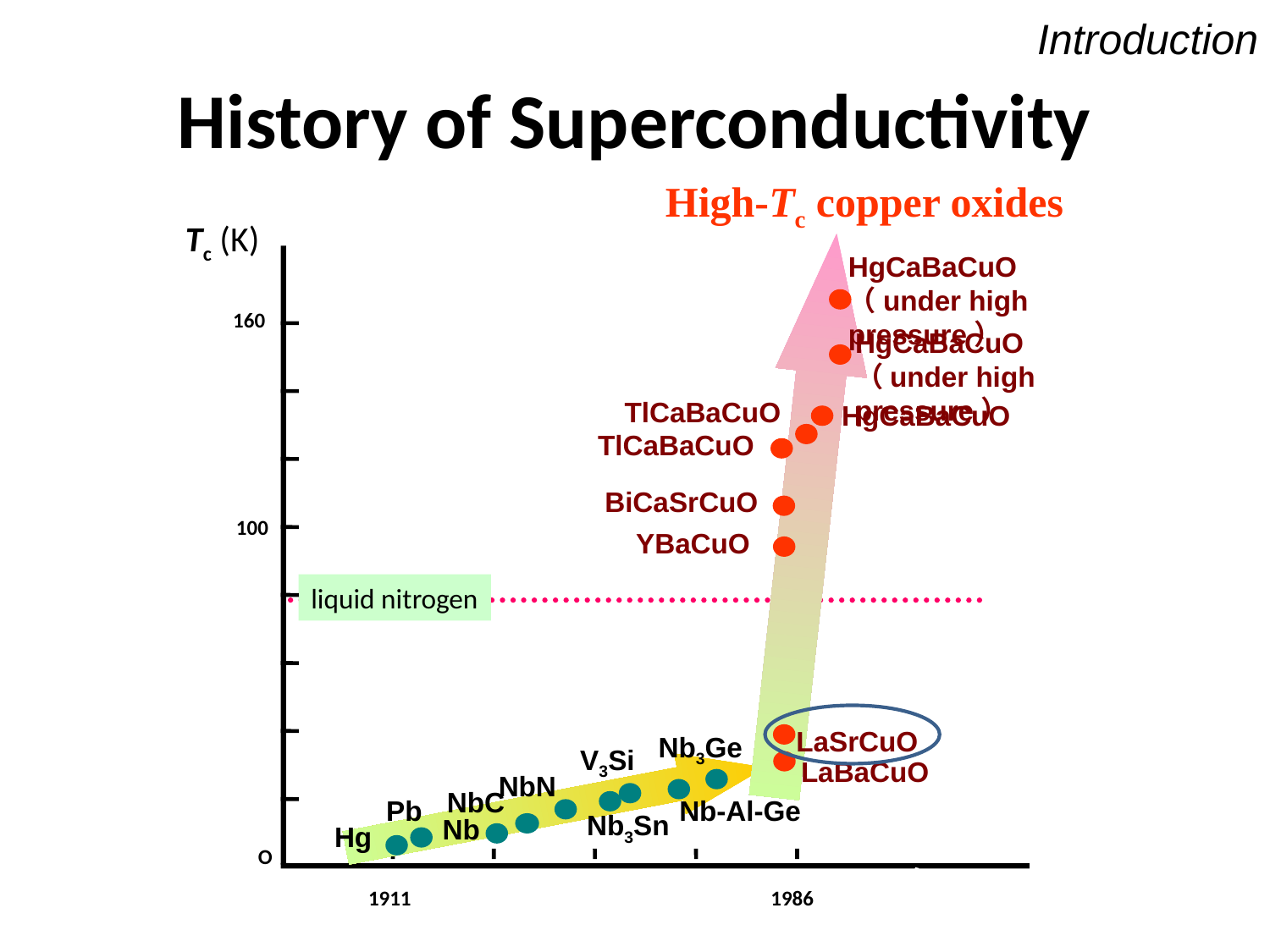

Introduction
# History of Superconductivity
High-Tc copper oxides
Tc (K)
HgCaBaCuO
（under high pressure）

HgCaBaCuO
（under high pressure）

TlCaBaCuO

HgCaBaCuO

TlCaBaCuO

BiCaSrCuO

YBaCuO

LaSrCuO

LaBaCuO

160

100
80
60

0

160
100
liquid nitrogen

Nb3Ge

V3Si

NbN

NbC

Nb-Al-Ge
Pb

Nb3Sn
Nb

Hg

O

年
1910
1930
1950
1970
1990

1911
1986